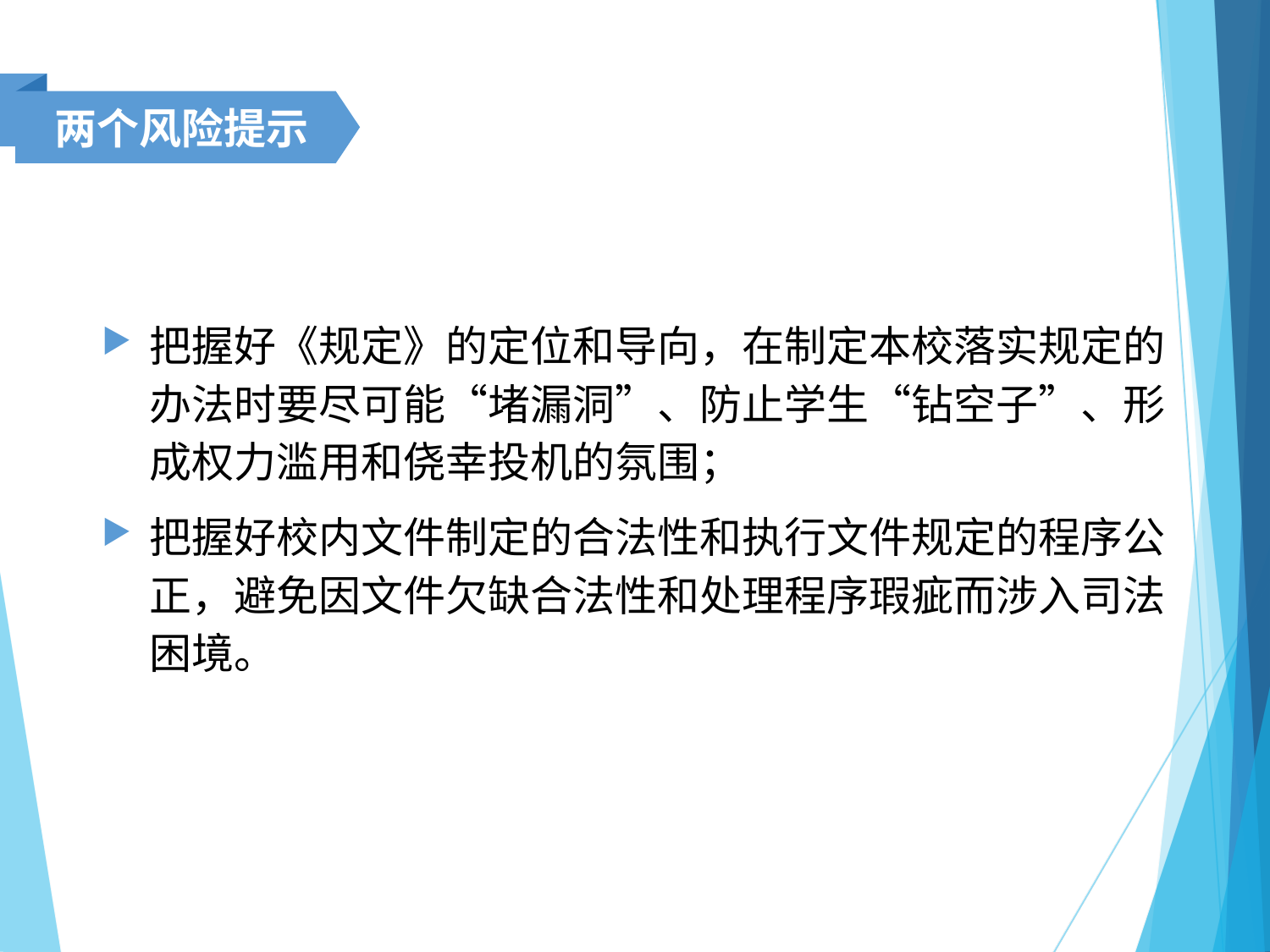

两个风险提示

把握好《规定》的定位和导向，在制定本校落实规定的办法时要尽可能“堵漏洞”、防止学生“钻空子”、形成权力滥用和侥幸投机的氛围；
把握好校内文件制定的合法性和执行文件规定的程序公正，避免因文件欠缺合法性和处理程序瑕疵而涉入司法困境。